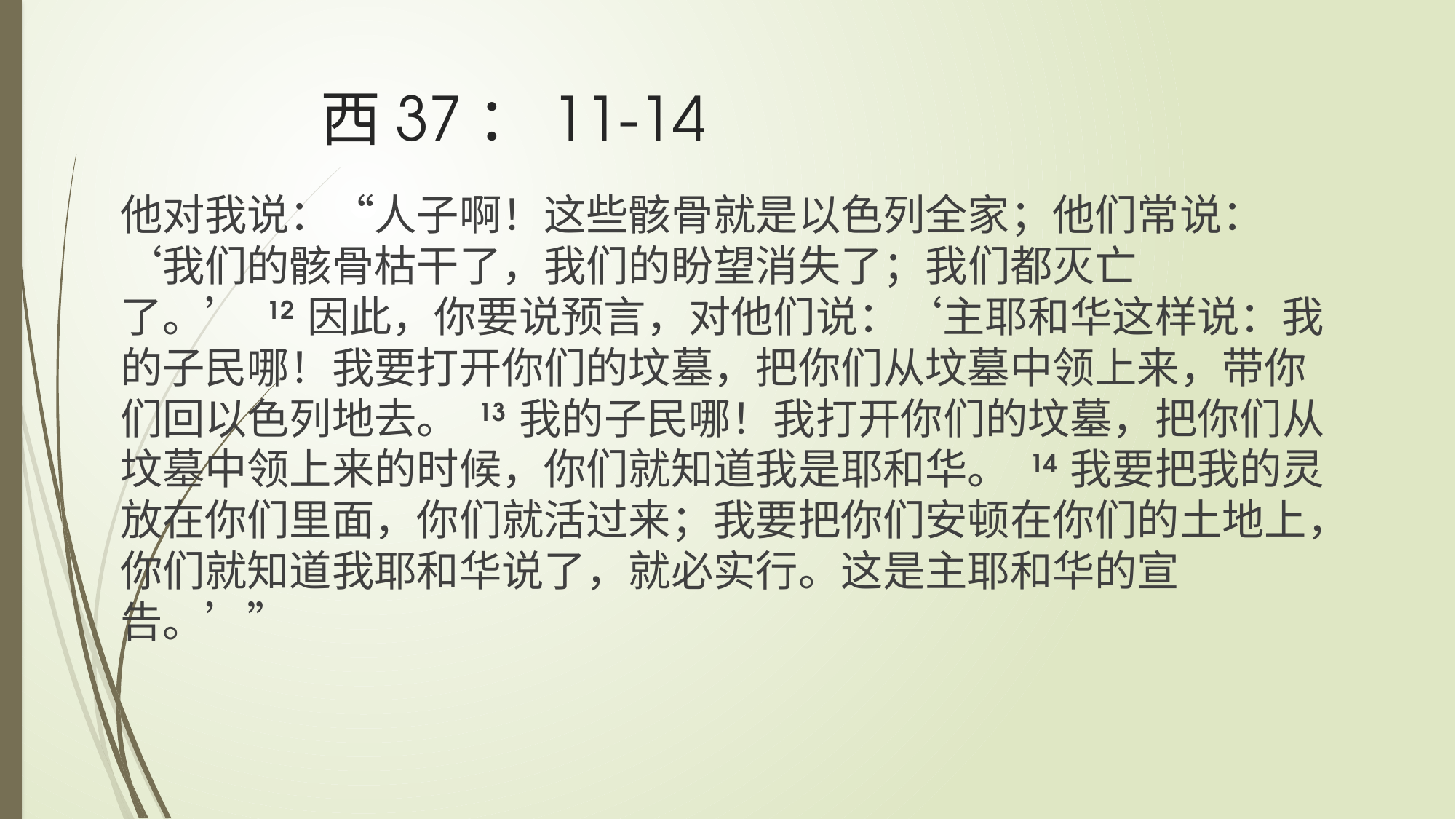

# 西37：11-14
他对我说：“人子啊！这些骸骨就是以色列全家；他们常说：‘我们的骸骨枯干了，我们的盼望消失了；我们都灭亡了。’ 12 因此，你要说预言，对他们说：‘主耶和华这样说：我的子民哪！我要打开你们的坟墓，把你们从坟墓中领上来，带你们回以色列地去。 13 我的子民哪！我打开你们的坟墓，把你们从坟墓中领上来的时候，你们就知道我是耶和华。 14 我要把我的灵放在你们里面，你们就活过来；我要把你们安顿在你们的土地上，你们就知道我耶和华说了，就必实行。这是主耶和华的宣告。’”